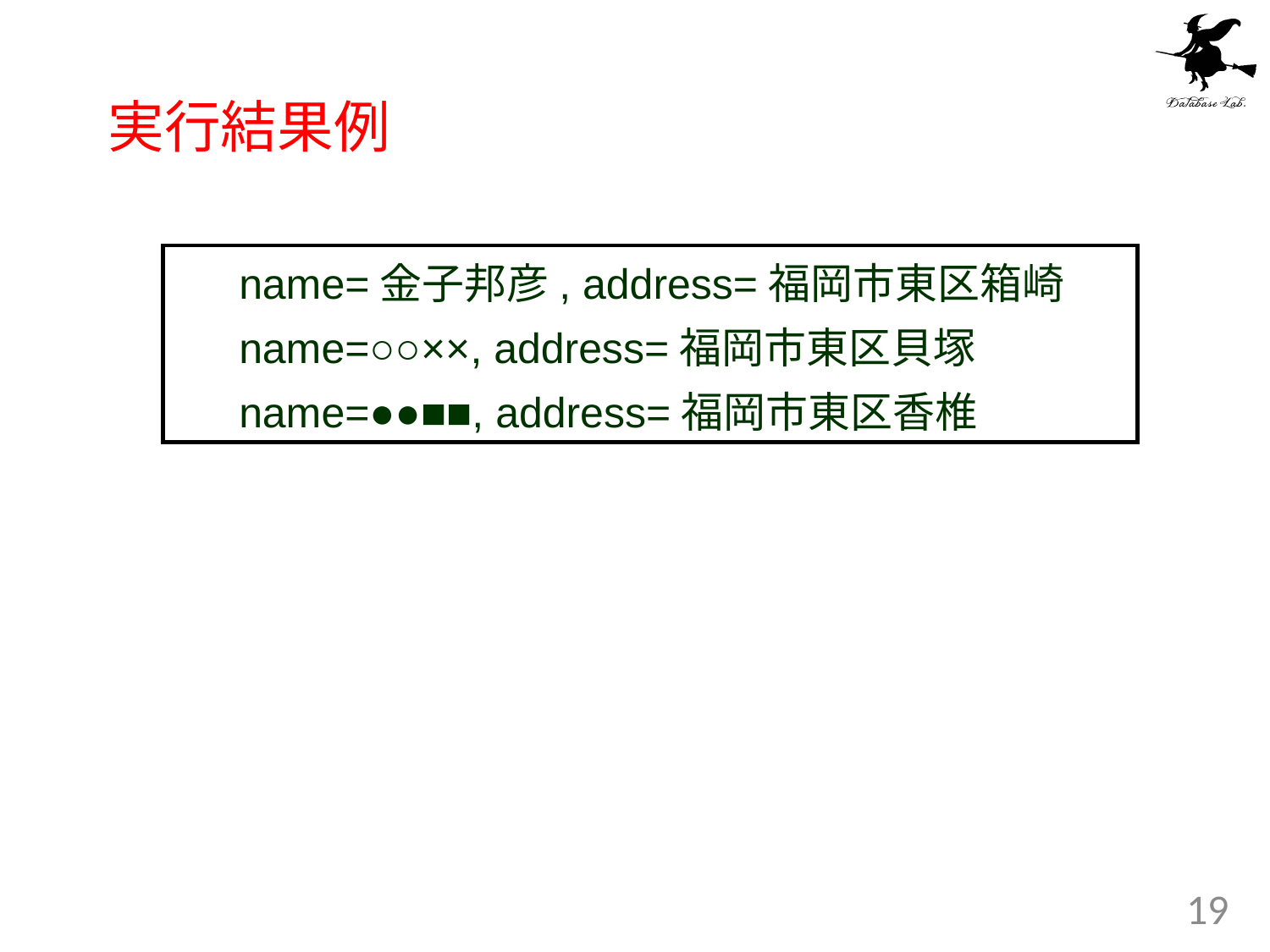

# 実行結果例
name=金子邦彦, address=福岡市東区箱崎
name=○○××, address=福岡市東区貝塚
name=●●■■, address=福岡市東区香椎
19